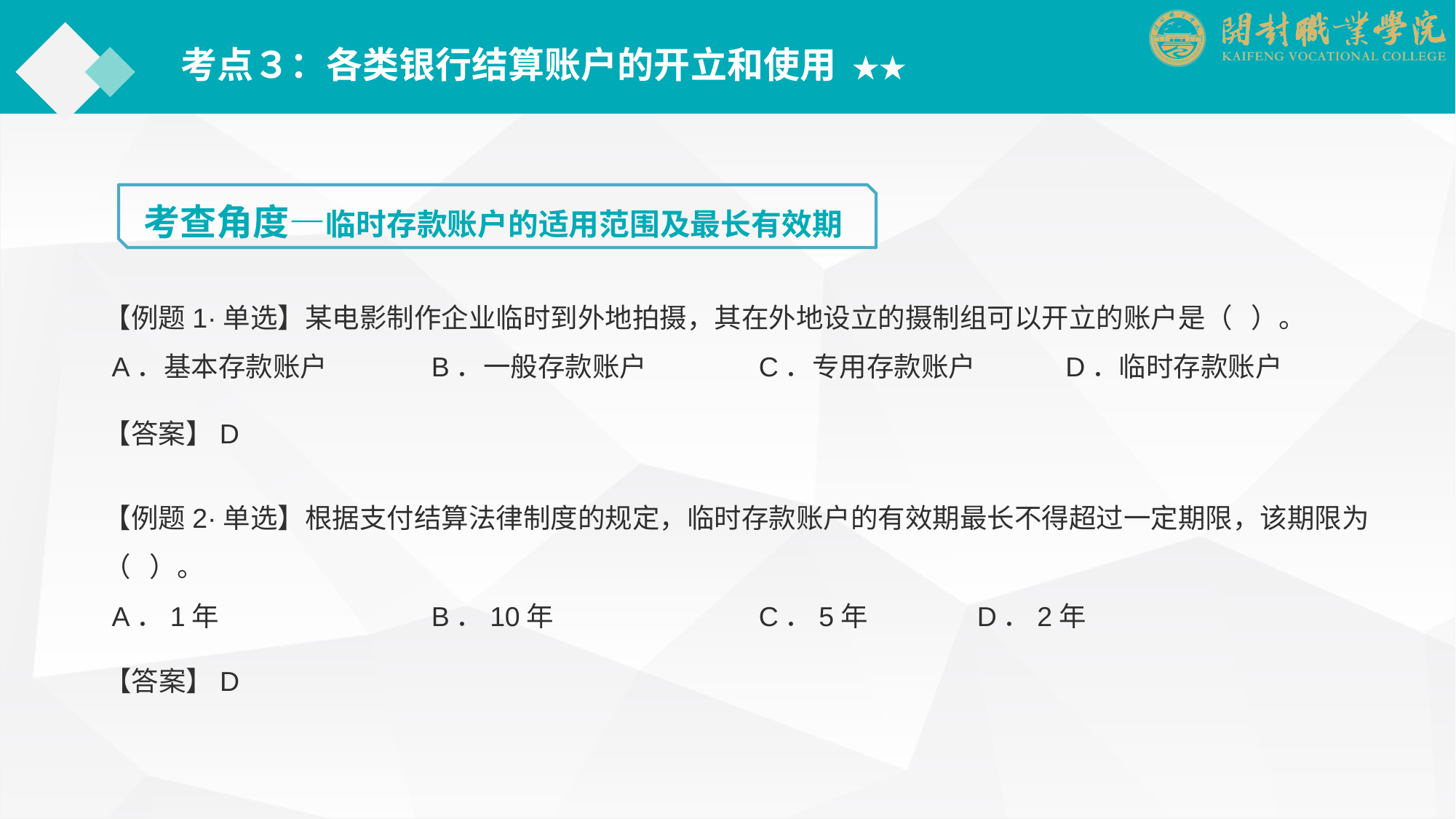

考点３：各类银行结算账户的开立和使用  ★★

考查角度—临时存款账户的适用范围及最长有效期
【例题1·单选】某电影制作企业临时到外地拍摄，其在外地设立的摄制组可以开立的账户是（   ）。
 A．基本存款账户	B．一般存款账户		C．专用存款账户	　　　D．临时存款账户
【答案】D
【例题2·单选】根据支付结算法律制度的规定，临时存款账户的有效期最长不得超过一定期限，该期限为（   ）。
 A．1年		B．10年		C．5年		D．2年
【答案】D